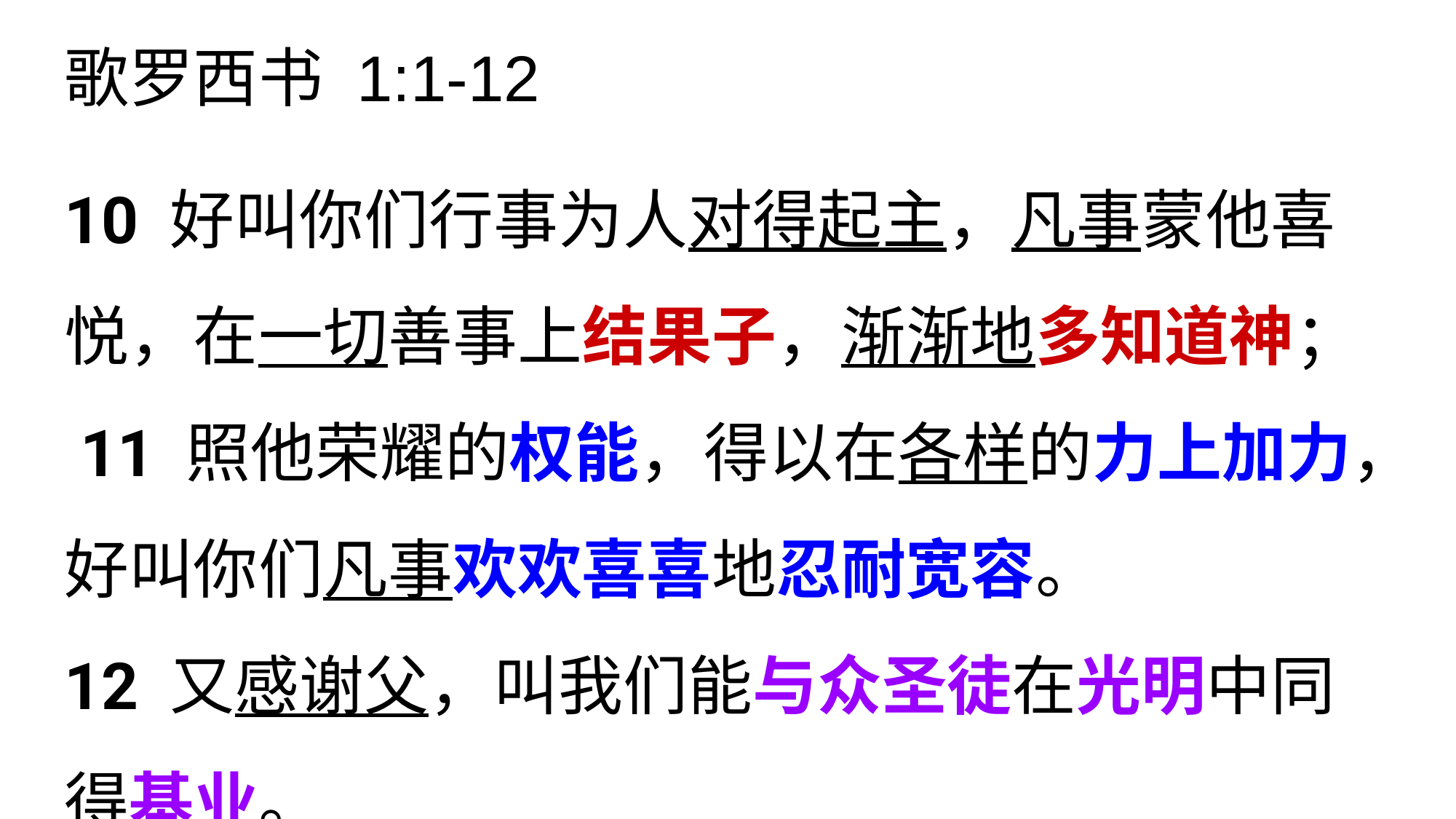

# 歌罗西书 1:1-12
10 好叫你们行事为人对得起主，凡事蒙他喜悦，在一切善事上结果子，渐渐地多知道神；
 11 照他荣耀的权能，得以在各样的力上加力，好叫你们凡事欢欢喜喜地忍耐宽容。
12 又感谢父，叫我们能与众圣徒在光明中同得基业。